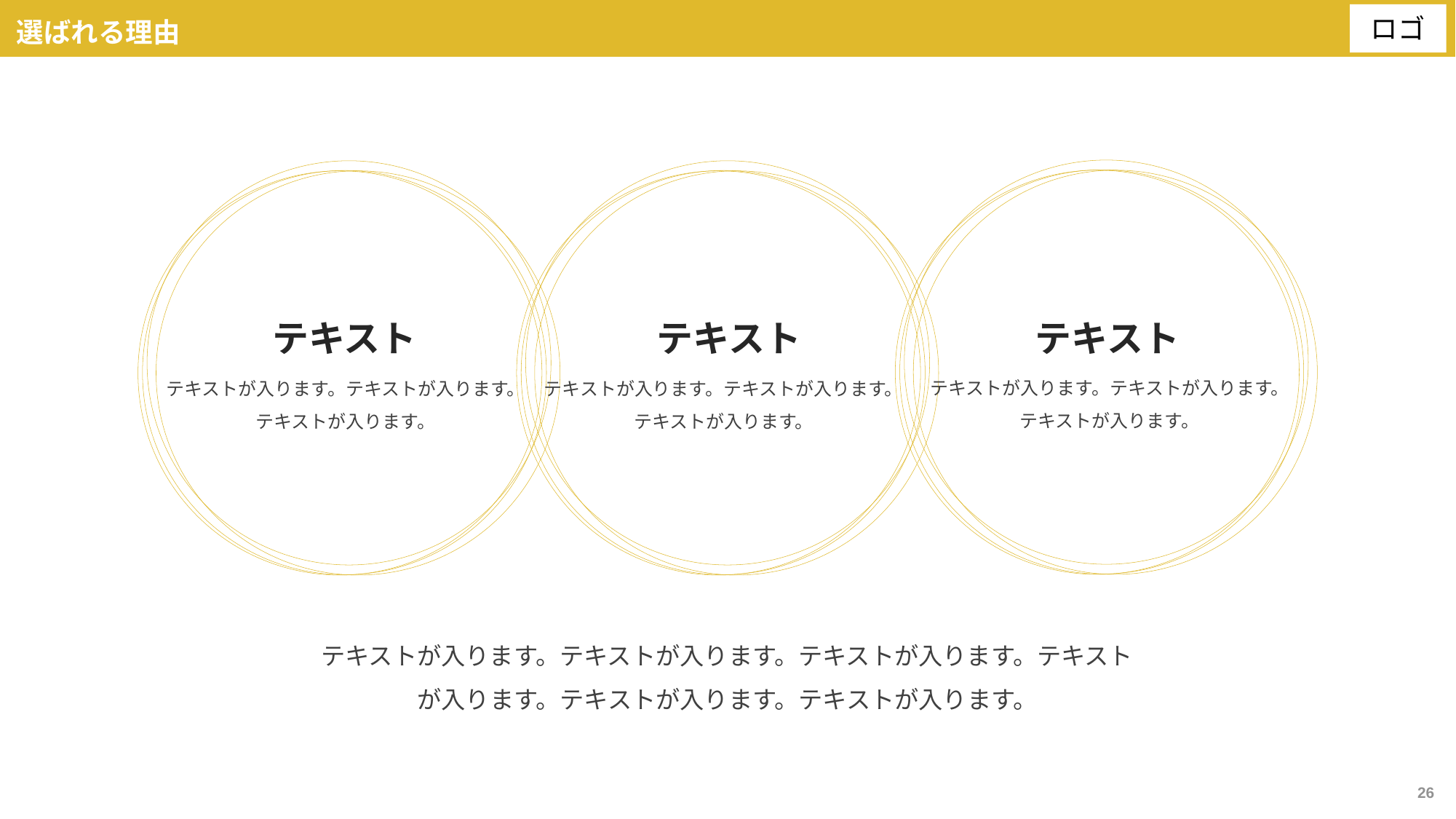

選ばれる理由

テキスト
テキスト
テキスト
テキストが入ります。テキストが入ります。テキストが入ります。
テキストが入ります。テキストが入ります。テキストが入ります。
テキストが入ります。テキストが入ります。テキストが入ります。
テキストが入ります。テキストが入ります。テキストが入ります。テキストが入ります。テキストが入ります。テキストが入ります。
26